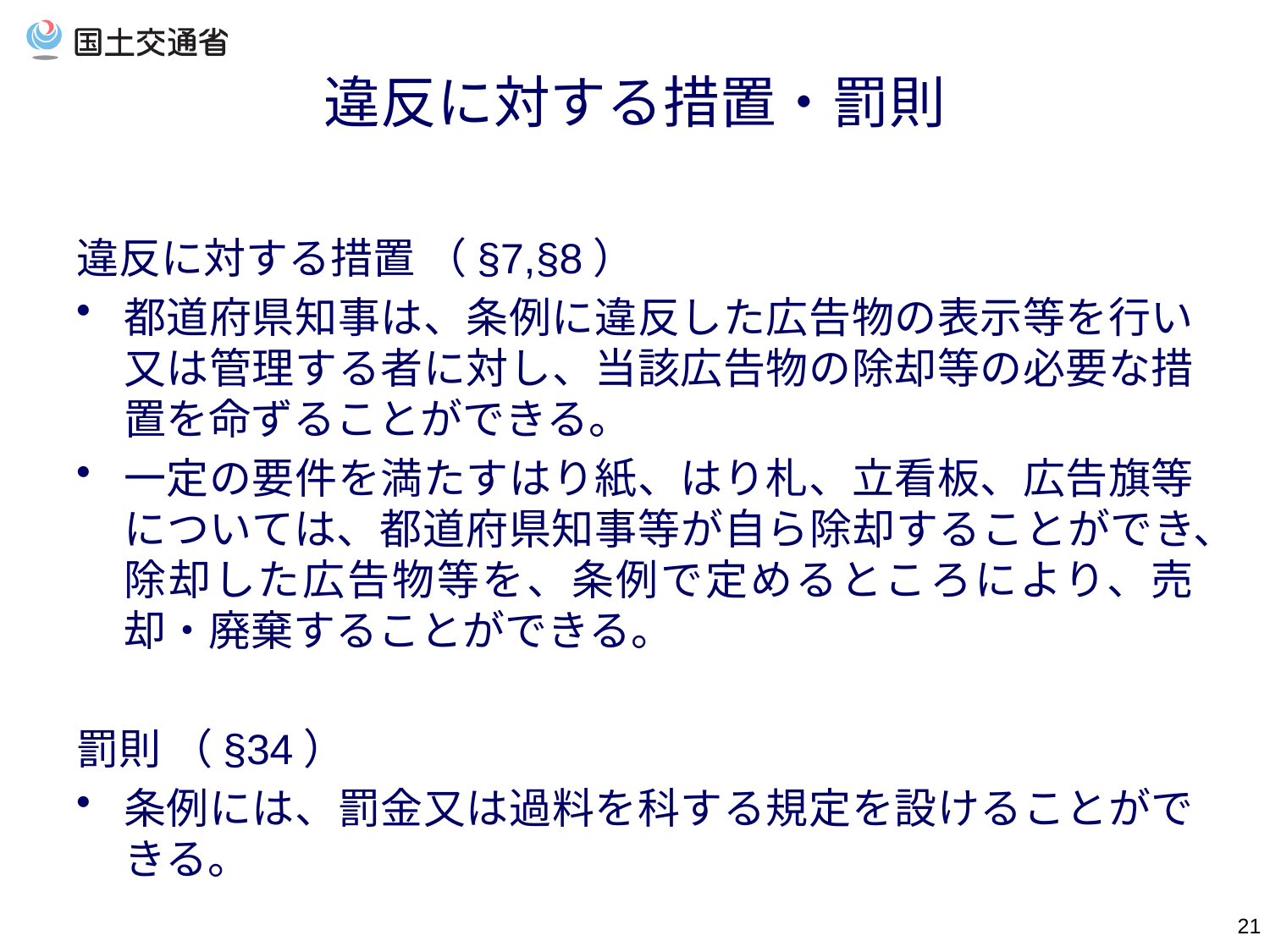

違反に対する措置・罰則
違反に対する措置 （§7,§8）
都道府県知事は、条例に違反した広告物の表示等を行い又は管理する者に対し、当該広告物の除却等の必要な措置を命ずることができる。
一定の要件を満たすはり紙、はり札、立看板、広告旗等については、都道府県知事等が自ら除却することができ、除却した広告物等を、条例で定めるところにより、売却・廃棄することができる。

罰則 （§34）
条例には、罰金又は過料を科する規定を設けることができる。
21